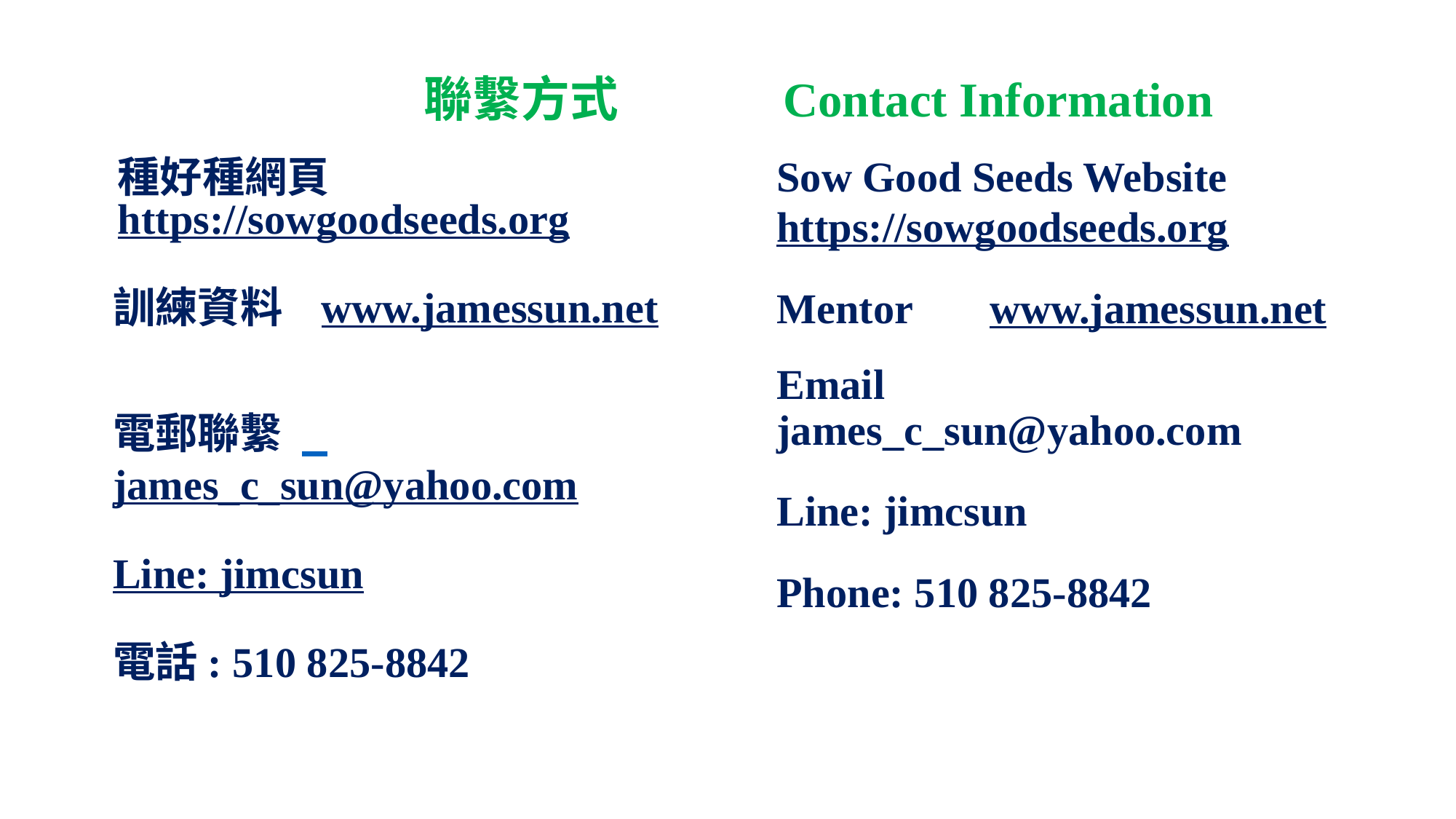

聯繫方式

種好種網頁   https://sowgoodseeds.org

訓練資料   www.jamessun.net

電郵聯繫 _james_c_sun@yahoo.com

Line: jimcsun

電話: 510 825-8842
 Contact Information

Sow Good Seeds Website   https://sowgoodseeds.org

Mentor   www.jamessun.net

Email
james_c_sun@yahoo.com

Line: jimcsun

Phone: 510 825-8842